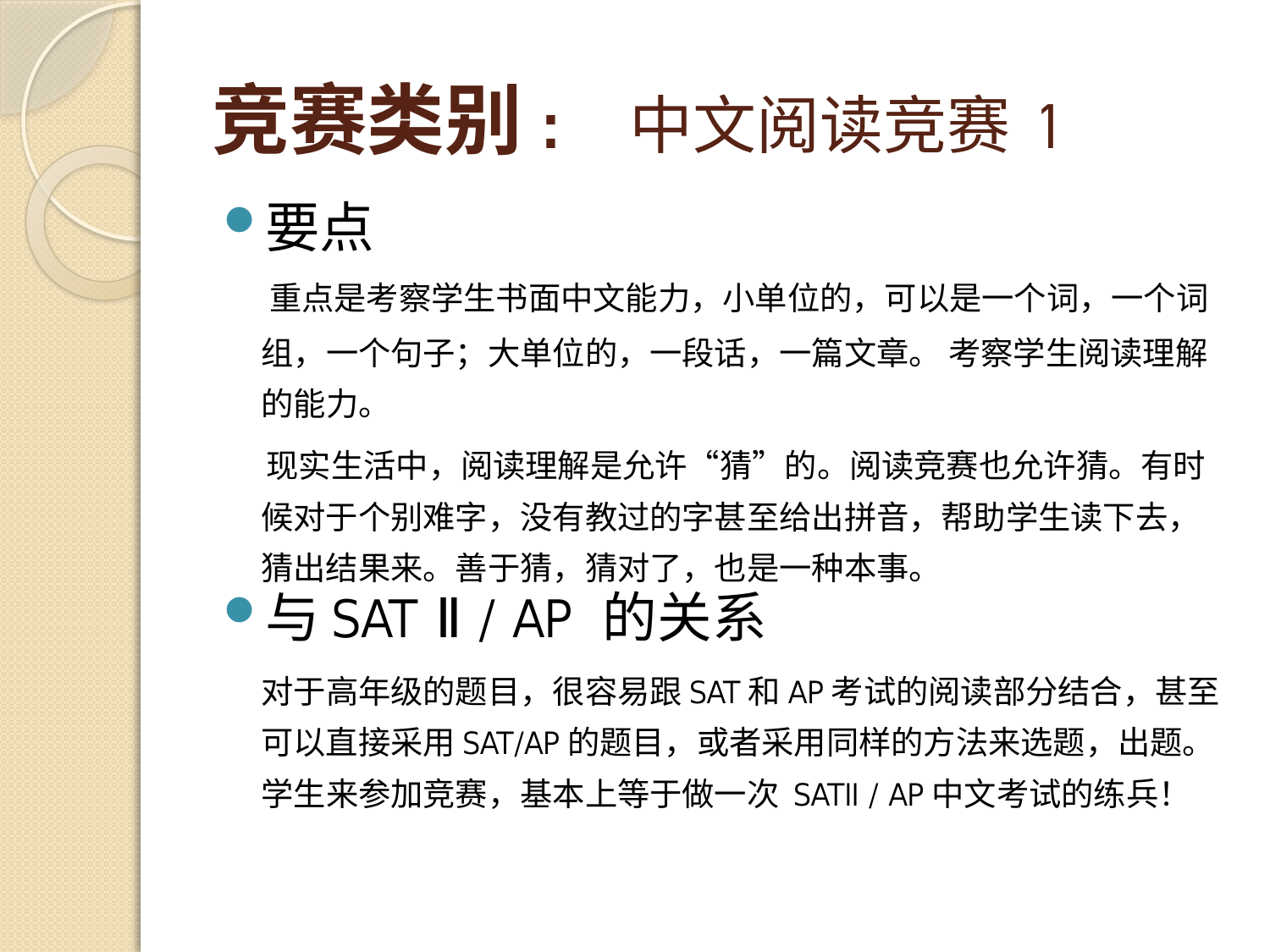

# 竞赛类别:  中文阅读竞赛 1
要点
   重点是考察学生书面中文能力，小单位的，可以是一个词，一个词组，一个句子；大单位的，一段话，一篇文章。 考察学生阅读理解的能力。
     现实生活中，阅读理解是允许“猜”的。阅读竞赛也允许猜。有时候对于个别难字，没有教过的字甚至给出拼音，帮助学生读下去， 猜出结果来。善于猜，猜对了，也是一种本事。
与SAT Ⅱ / AP 的关系
  	对于高年级的题目，很容易跟SAT和AP考试的阅读部分结合，甚至可以直接采用SAT/AP的题目，或者采用同样的方法来选题，出题。学生来参加竞赛，基本上等于做一次 SATII / AP中文考试的练兵！